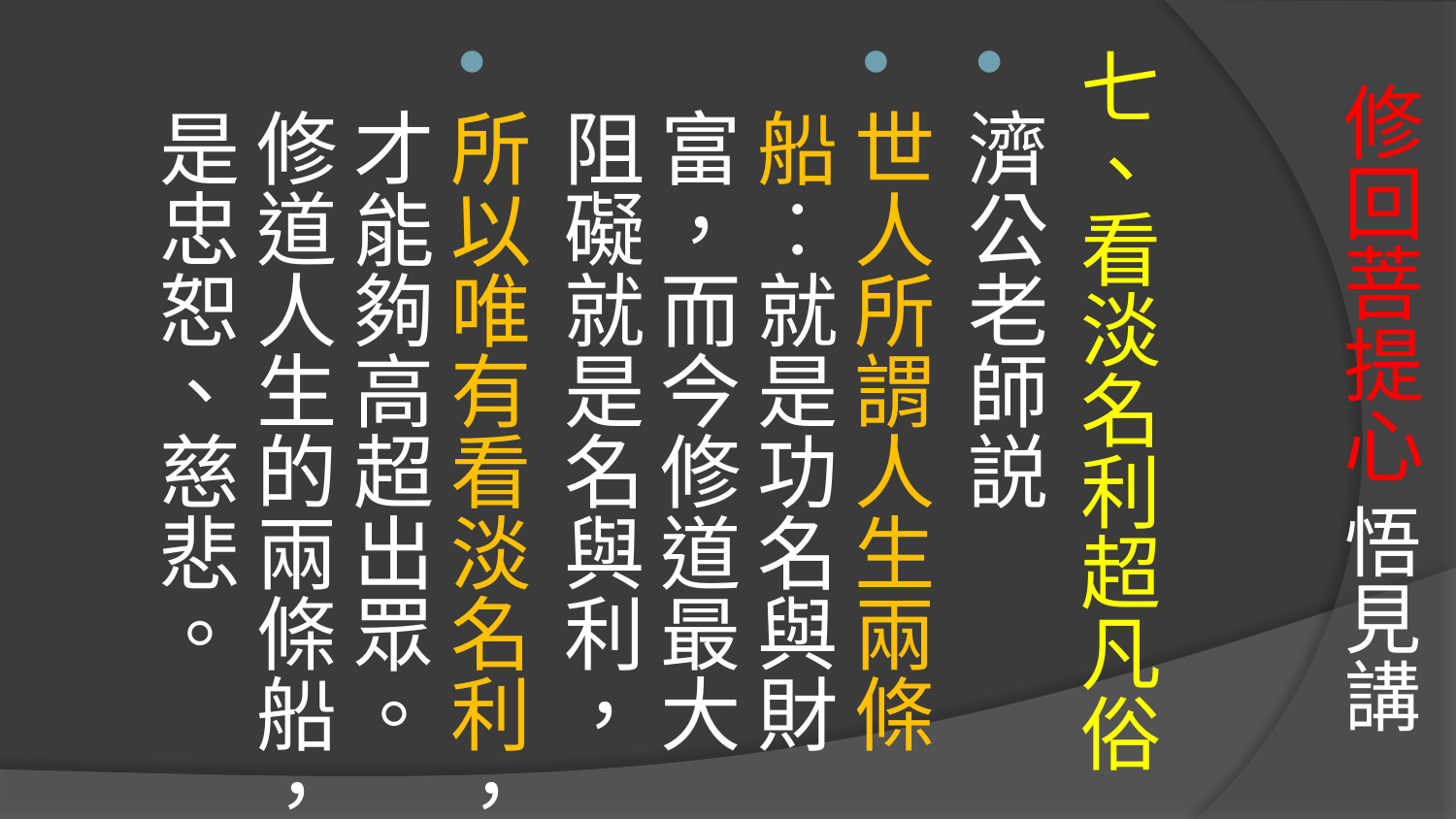

# 修回菩提心 悟見講
七、看淡名利超凡俗
濟公老師説
世人所謂人生兩條船︰就是功名與財富，而今修道最大阻礙就是名與利，
所以唯有看淡名利，才能夠高超出眾。修道人生的兩條船，是忠恕、慈悲。